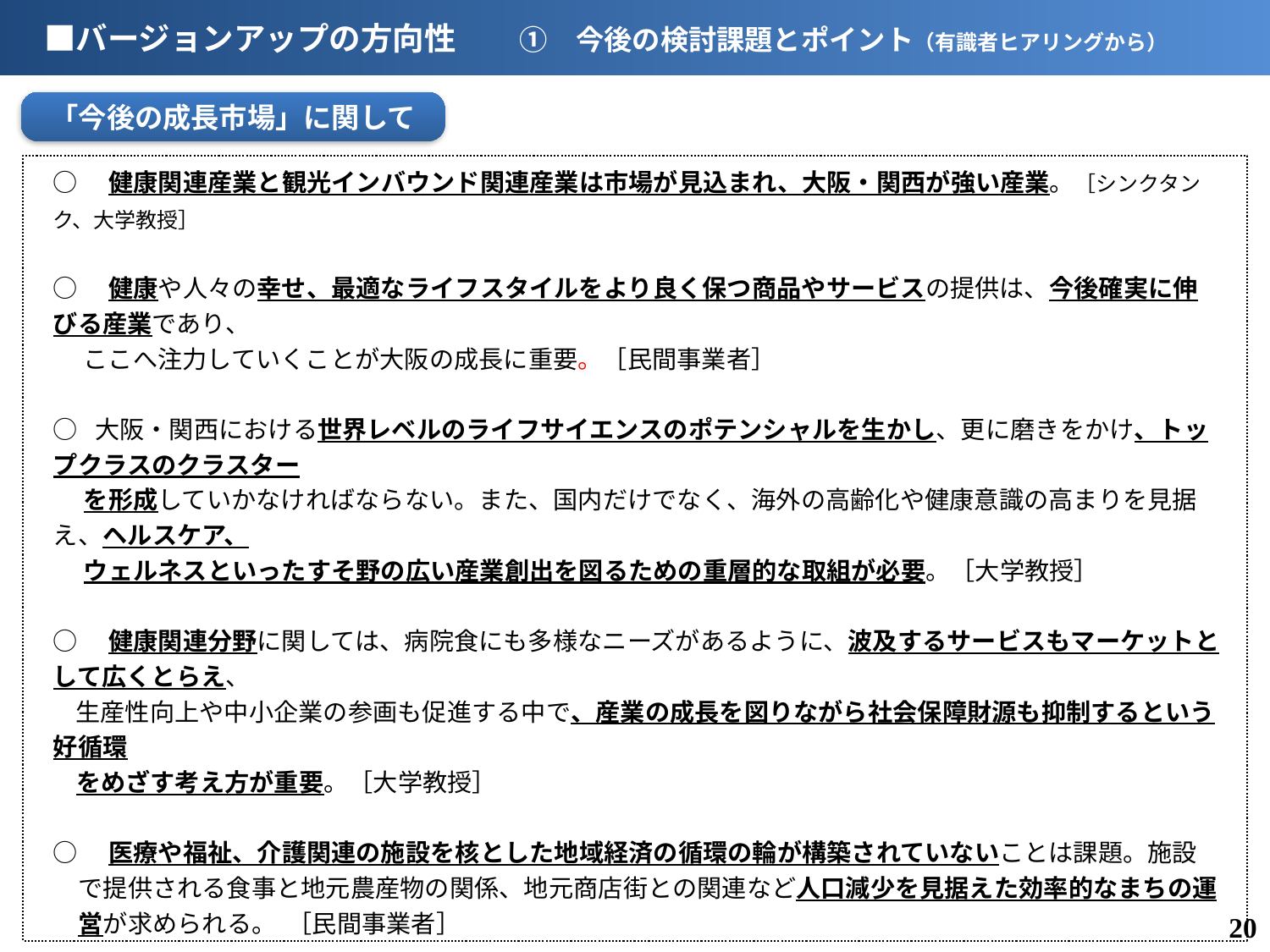

■バージョンアップの方向性　　①　今後の検討課題とポイント（有識者ヒアリングから）
「今後の成長市場」に関して
○　健康関連産業と観光インバウンド関連産業は市場が見込まれ、大阪・関西が強い産業。［シンクタンク、大学教授］

○　健康や人々の幸せ、最適なライフスタイルをより良く保つ商品やサービスの提供は、今後確実に伸びる産業であり、
　 ここへ注力していくことが大阪の成長に重要。［民間事業者］

○  大阪・関西における世界レベルのライフサイエンスのポテンシャルを生かし、更に磨きをかけ、トップクラスのクラスター
　 を形成していかなければならない。また、国内だけでなく、海外の高齢化や健康意識の高まりを見据え、ヘルスケア、
　 ウェルネスといったすそ野の広い産業創出を図るための重層的な取組が必要。［大学教授］

○　健康関連分野に関しては、病院食にも多様なニーズがあるように、波及するサービスもマーケットとして広くとらえ、
   生産性向上や中小企業の参画も促進する中で、産業の成長を図りながら社会保障財源も抑制するという好循環
   をめざす考え方が重要。［大学教授］

○　医療や福祉、介護関連の施設を核とした地域経済の循環の輪が構築されていないことは課題。施設で提供される食事と地元農産物の関係、地元商店街との関連など人口減少を見据えた効率的なまちの運営が求められる。  ［民間事業者］

○ 日本の医療に対する海外での需要は、掘り起こせばもっと出てくる。医療を海外に売り込むべき。［大学教授］

○　医療機器や再生医療の分野では、中小・ものづくり企業の参入が起こりつつあるが、器具をつくる場合でも小規模の受注では利益が出にくい状況。商社などビジネス、需要見込みができる目利きを間に入れた産学連携が必要。［大学教授、シンクタンク］

20